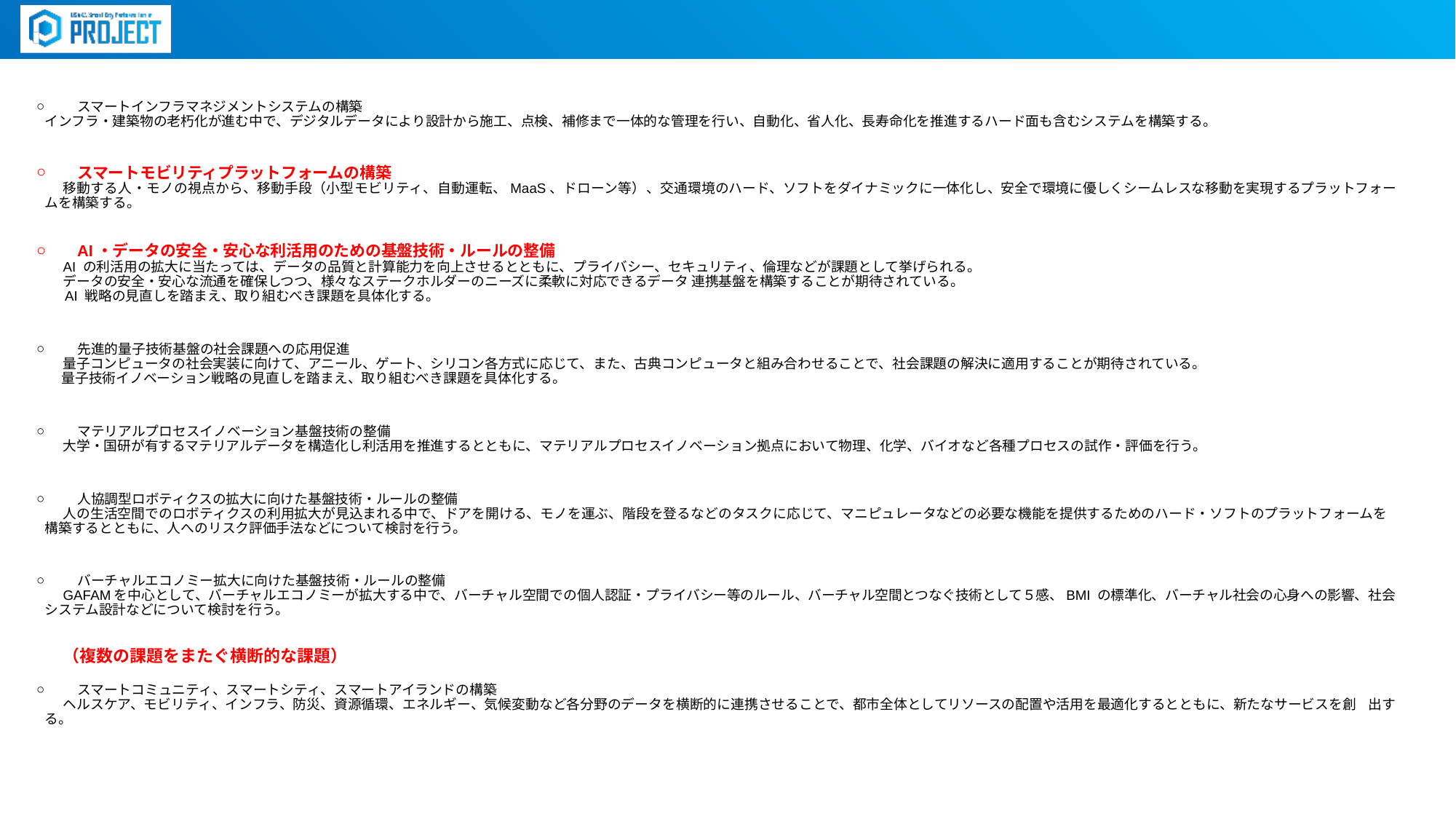

スマートインフラマネジメントシステムの構築
インフラ・建築物の老朽化が進む中で、デジタルデータにより設計から施工、点検、補修まで一体的な管理を行い、自動化、省人化、長寿命化を推進するハード面も含むシステムを構築する。

スマートモビリティプラットフォームの構築
移動する人・モノの視点から、移動手段（小型モビリティ、自動運転、MaaS、ドローン等）、交通環境のハード、ソフトをダイナミックに一体化し、安全で環境に優しくシームレスな移動を実現するプラットフォームを構築する。

AI・データの安全・安心な利活用のための基盤技術・ルールの整備
AI の利活用の拡大に当たっては、データの品質と計算能力を向上させるとともに、プライバシー、セキュリティ、倫理などが課題として挙げられる。
データの安全・安心な流通を確保しつつ、様々なステークホルダーのニーズに柔軟に対応できるデータ 連携基盤を構築することが期待されている。
　 AI 戦略の見直しを踏まえ、取り組むべき課題を具体化する。

先進的量子技術基盤の社会課題への応用促進
量子コンピュータの社会実装に向けて、アニール、ゲート、シリコン各方式に応じて、また、古典コンピュータと組み合わせることで、社会課題の解決に適用することが期待されている。
　 量子技術イノベーション戦略の見直しを踏まえ、取り組むべき課題を具体化する。

マテリアルプロセスイノベーション基盤技術の整備
大学・国研が有するマテリアルデータを構造化し利活用を推進するとともに、マテリアルプロセスイノベーション拠点において物理、化学、バイオなど各種プロセスの試作・評価を行う。

人協調型ロボティクスの拡大に向けた基盤技術・ルールの整備
人の生活空間でのロボティクスの利用拡大が見込まれる中で、ドアを開ける、モノを運ぶ、階段を登るなどのタスクに応じて、マニピュレータなどの必要な機能を提供するためのハード・ソフトのプラットフォームを    構築するとともに、人へのリスク評価手法などについて検討を行う。

バーチャルエコノミー拡大に向けた基盤技術・ルールの整備
GAFAMを中心として、バーチャルエコノミーが拡大する中で、バーチャル空間での個人認証・プライバシー等のルール、バーチャル空間とつなぐ技術として５感、BMI の標準化、バーチャル社会の心身への影響、社会システム設計などについて検討を行う。

（複数の課題をまたぐ横断的な課題）
スマートコミュニティ、スマートシティ、スマートアイランドの構築
ヘルスケア、モビリティ、インフラ、防災、資源循環、エネルギー、気候変動など各分野のデータを横断的に連携させることで、都市全体としてリソースの配置や活用を最適化するとともに、新たなサービスを創    出する。